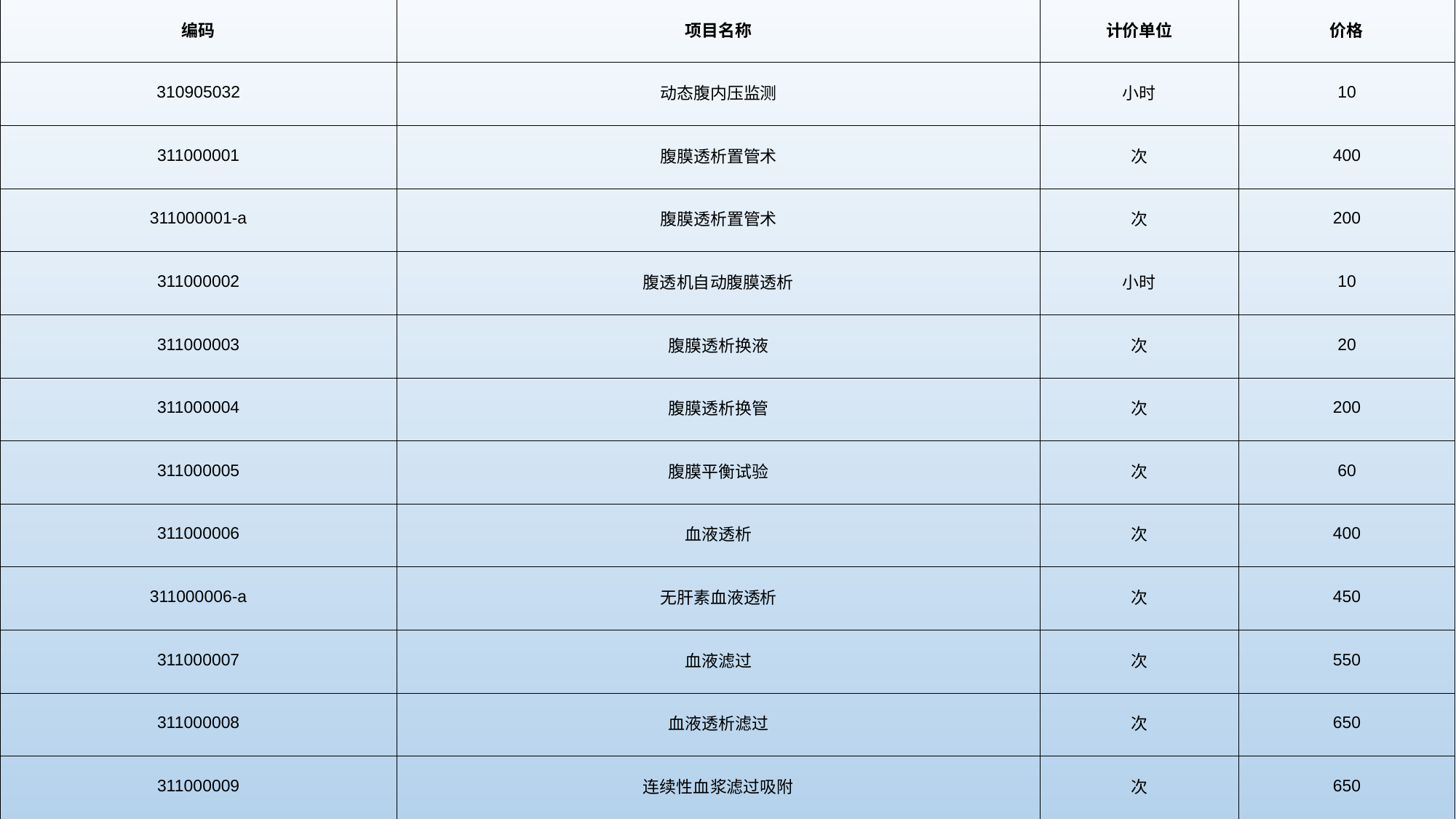

| 编码 | 项目名称 | 计价单位 | 价格 |
| --- | --- | --- | --- |
| 310905032 | 动态腹内压监测 | 小时 | 10 |
| 311000001 | 腹膜透析置管术 | 次 | 400 |
| 311000001-a | 腹膜透析置管术 | 次 | 200 |
| 311000002 | 腹透机自动腹膜透析 | 小时 | 10 |
| 311000003 | 腹膜透析换液 | 次 | 20 |
| 311000004 | 腹膜透析换管 | 次 | 200 |
| 311000005 | 腹膜平衡试验 | 次 | 60 |
| 311000006 | 血液透析 | 次 | 400 |
| 311000006-a | 无肝素血液透析 | 次 | 450 |
| 311000007 | 血液滤过 | 次 | 550 |
| 311000008 | 血液透析滤过 | 次 | 650 |
| 311000009 | 连续性血浆滤过吸附 | 次 | 650 |